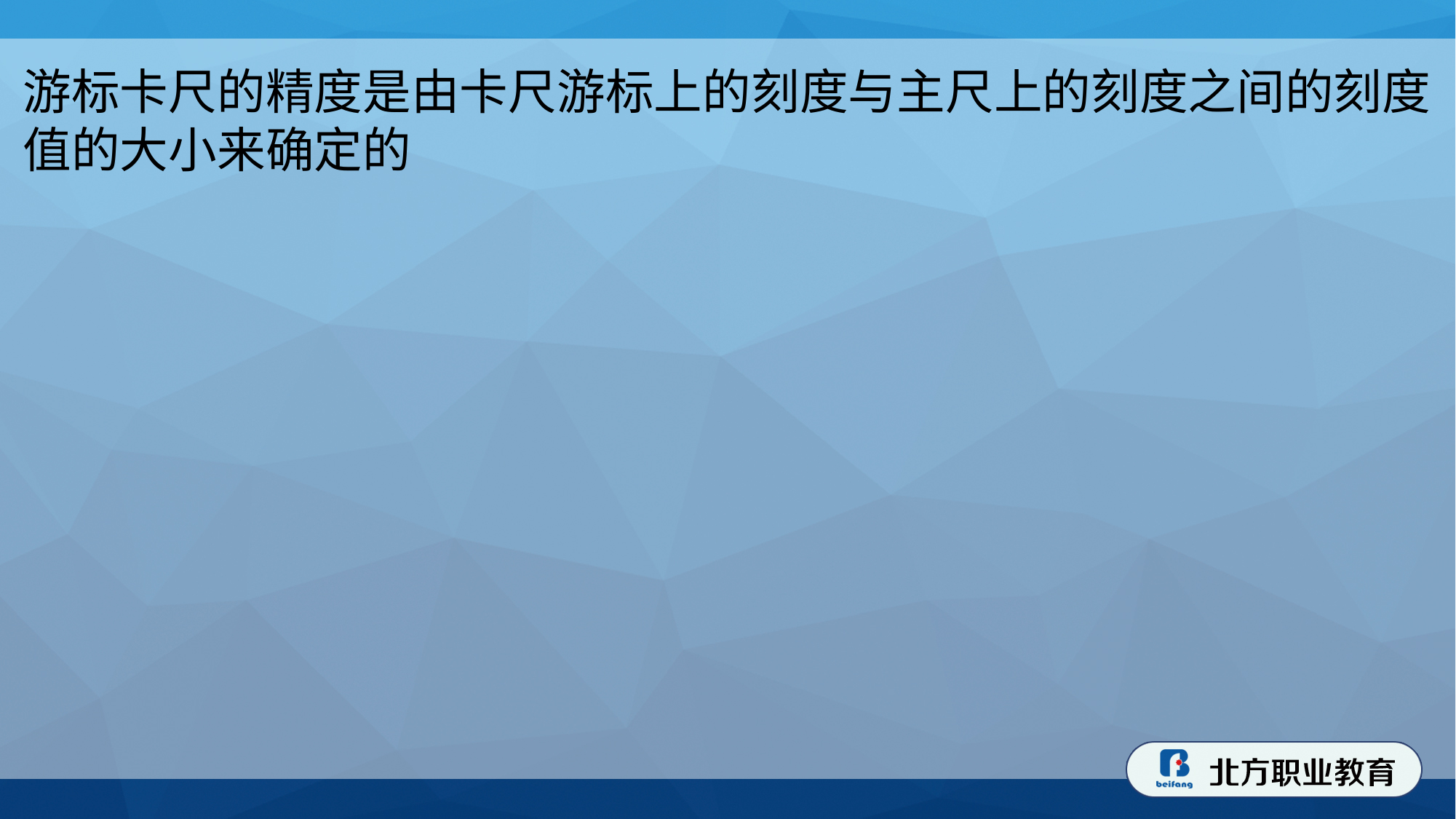

游标卡尺的精度是由卡尺游标上的刻度与主尺上的刻度之间的刻度值的大小来确定的